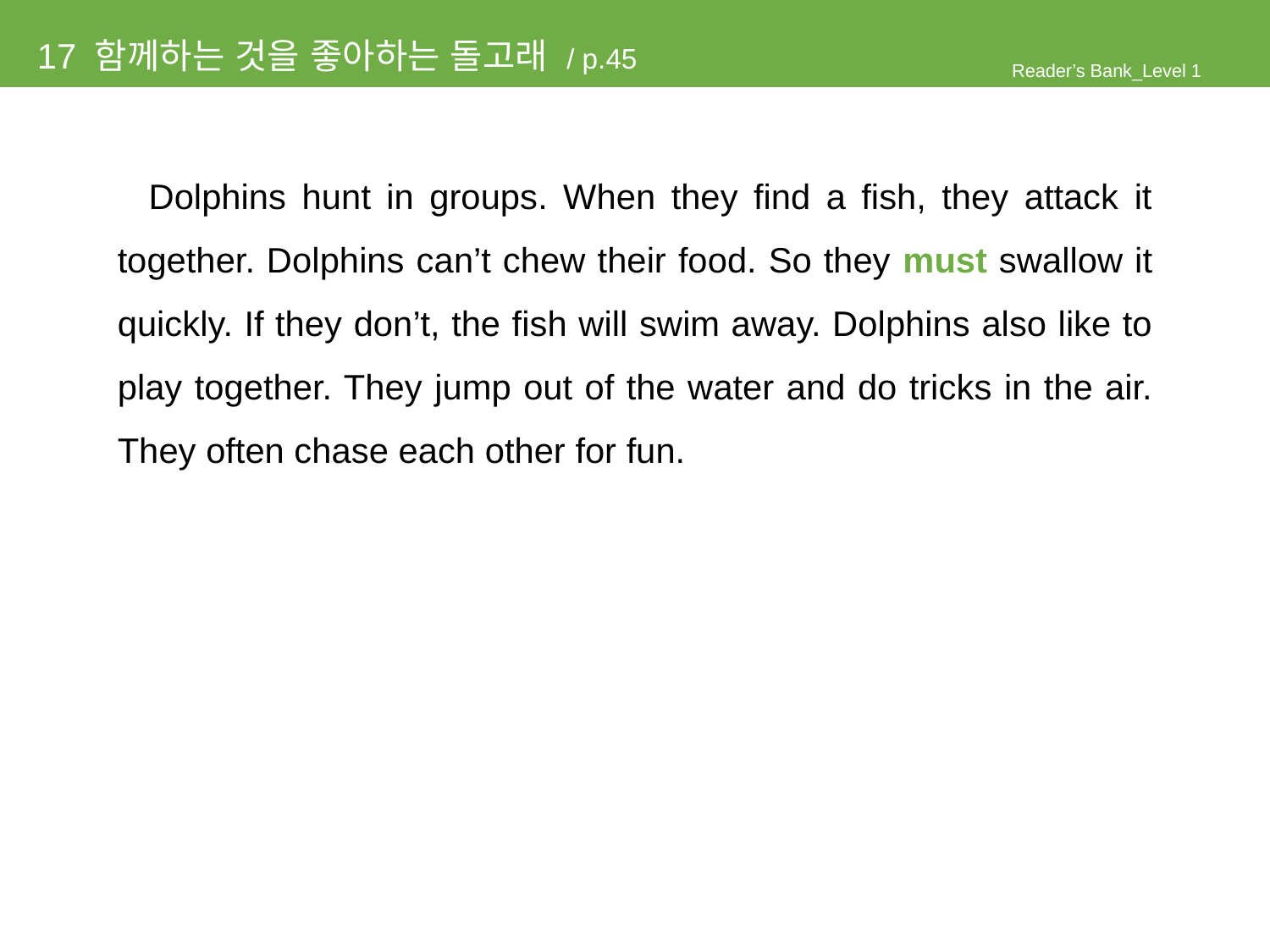

# 17 함께하는 것을 좋아하는 돌고래 / p.45
Reader’s Bank_Level 1
  Dolphins hunt in groups. When they find a fish, they attack it together. Dolphins can’t chew their food. So they must swallow it quickly. If they don’t, the fish will swim away. Dolphins also like to play together. They jump out of the water and do tricks in the air. They often chase each other for fun.